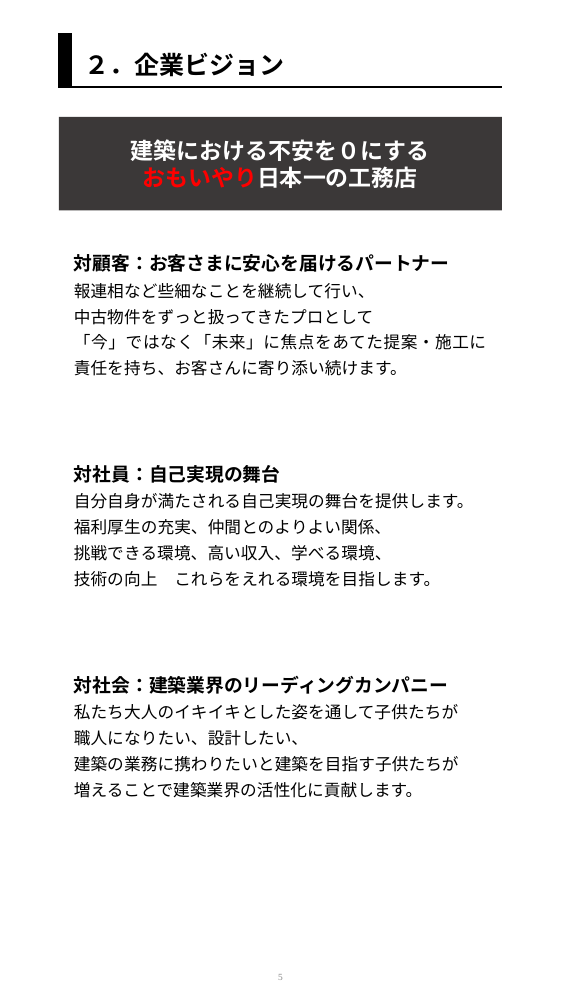

２．企業ビジョン
建築における不安を０にする
おもいやり日本一の工務店
メモ
不安をゼロにすることは強かった。
安心がしっくりくる

対社員
会社のために働いてほしくない。自分の人生をより良くするためのツール
×長期的な視点で寄り添い続けるパートナー
×お客様に思いやりを届けるパートナー

対顧客：お客さまに安心を届けるパートナー
報連相など些細なことを継続して行い、
中古物件をずっと扱ってきたプロとして
「今」ではなく「未来」に焦点をあてた提案・施工に責任を持ち、お客さんに寄り添い続けます。

対社員：自己実現の舞台
自分自身が満たされる自己実現の舞台を提供します。
福利厚生の充実、仲間とのよりよい関係、
挑戦できる環境、高い収入、学べる環境、
技術の向上　これらをえれる環境を目指します。

対社会：建築業界のリーディングカンパニー
私たち大人のイキイキとした姿を通して子供たちが
職人になりたい、設計したい、
建築の業務に携わりたいと建築を目指す子供たちが
増えることで建築業界の活性化に貢献します。
5